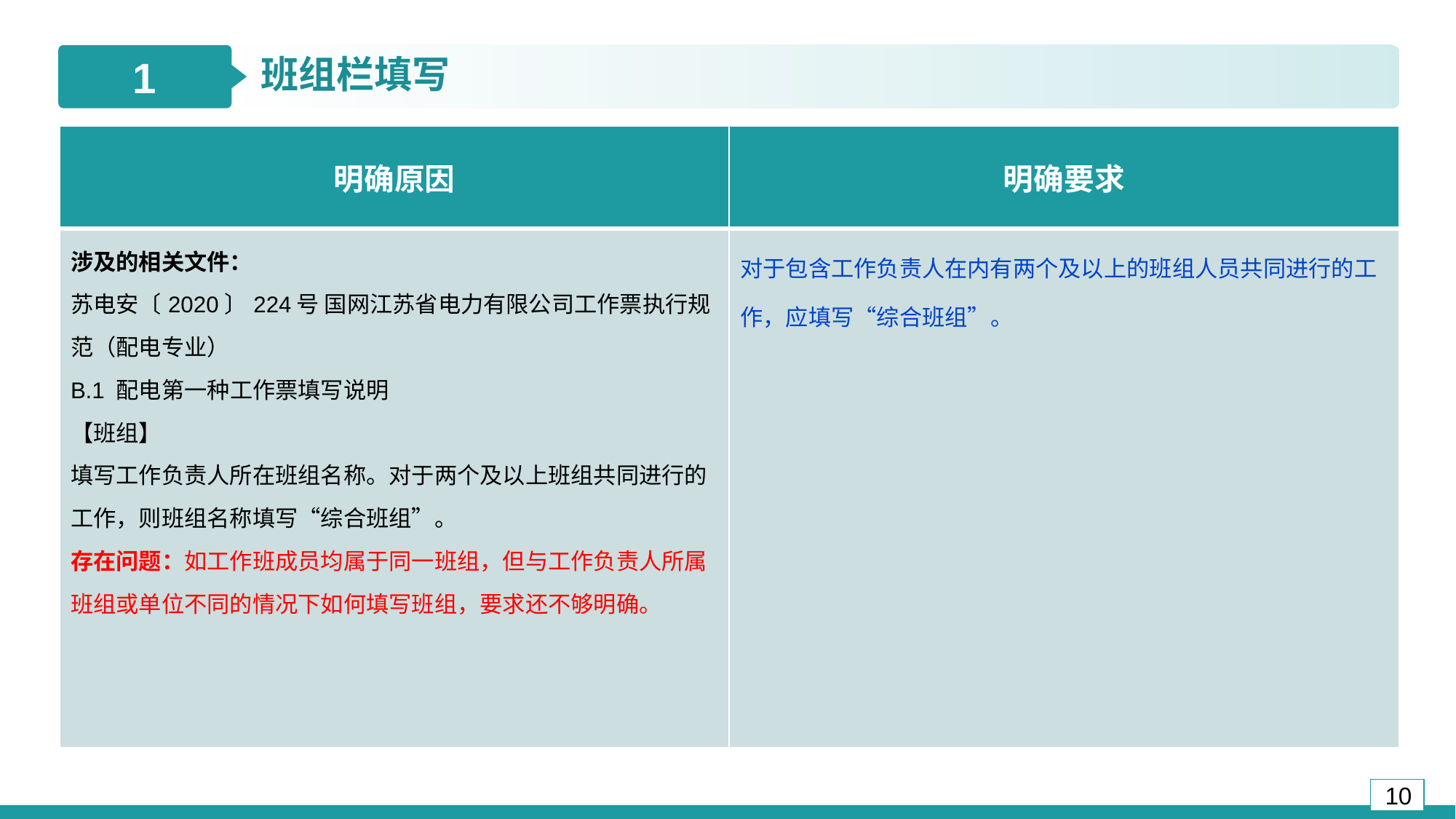

1
班组栏填写

| 明确原因 | 明确要求 |
| --- | --- |
| 涉及的相关文件： 苏电安〔2020〕224号 国网江苏省电力有限公司工作票执行规范（配电专业） B.1 配电第一种工作票填写说明 【班组】 填写工作负责人所在班组名称。对于两个及以上班组共同进行的工作，则班组名称填写“综合班组”。 存在问题：如工作班成员均属于同一班组，但与工作负责人所属班组或单位不同的情况下如何填写班组，要求还不够明确。 | 对于包含工作负责人在内有两个及以上的班组人员共同进行的工作，应填写“综合班组”。 |
3
2

10